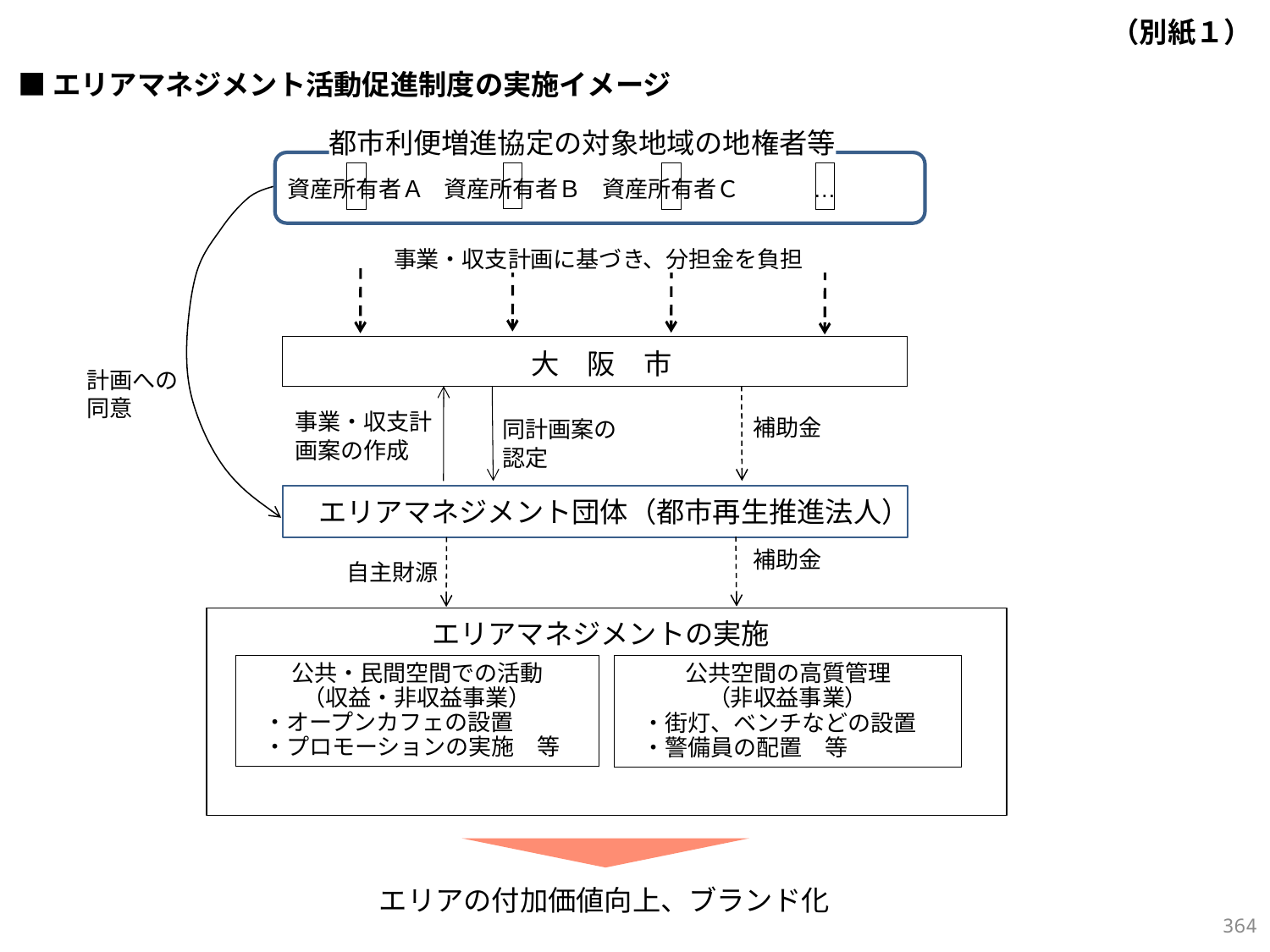

（別紙１）
■エリアマネジメント活動促進制度の実施イメージ
都市利便増進協定の対象地域の地権者等

資産所有者Ｂ
資産所有者Ａ
資産所有者Ｃ
…

事業・収支計画に基づき、分担金を負担

 大　阪　市
計画への
同意
事業・収支計
画案の作成
補助金
同計画案の
認定

エリアマネジメント団体（都市再生推進法人）
補助金
自主財源

エリアマネジメントの実施
公共・民間空間での活動
（収益・非収益事業）
　・オープンカフェの設置
　・プロモーションの実施　等
公共空間の高質管理
（非収益事業）
　・街灯、ベンチなどの設置
　・警備員の配置　等

エリアの付加価値向上、ブランド化
364